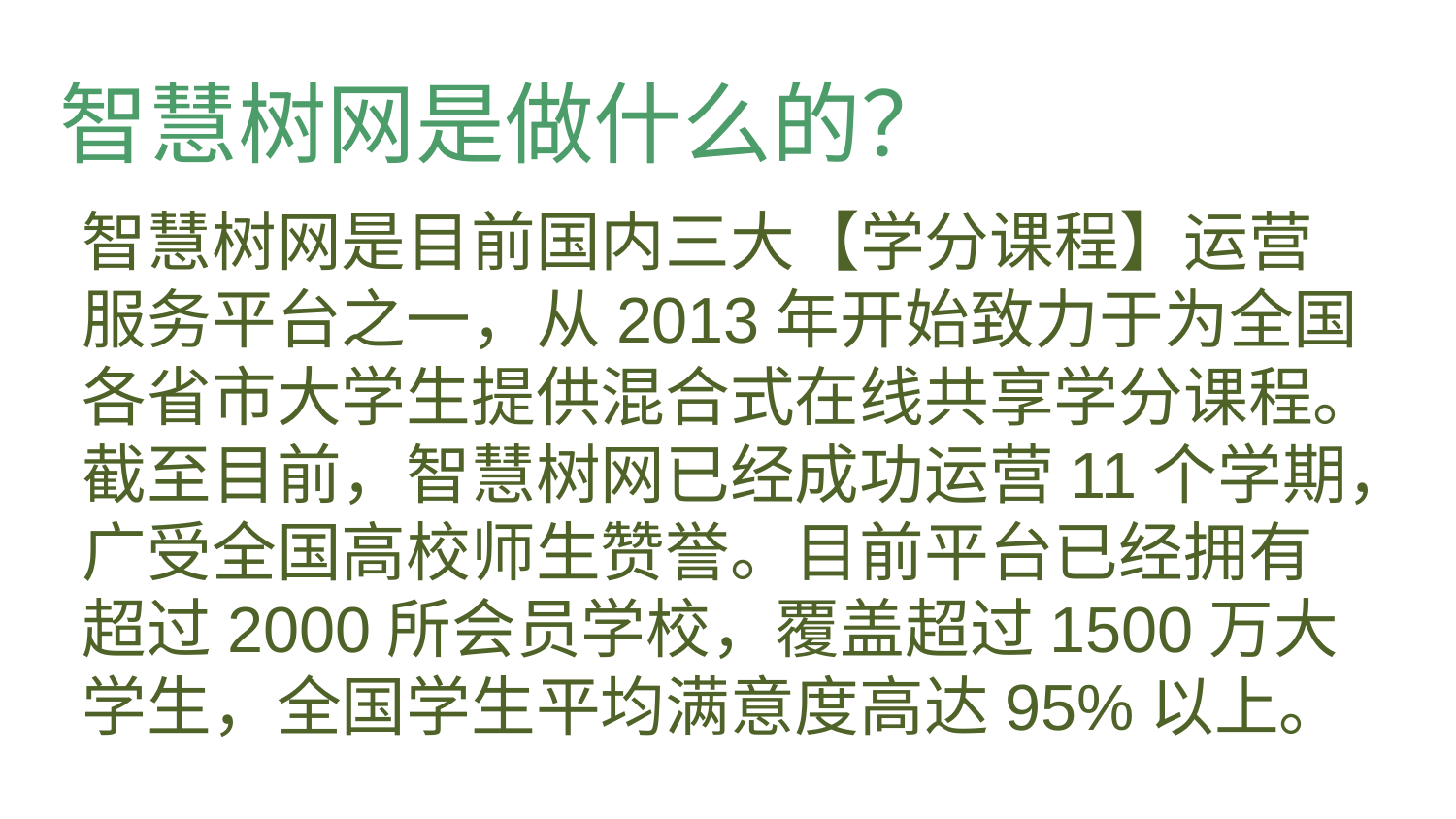

# 智慧树网是做什么的？
智慧树网是目前国内三大【学分课程】运营服务平台之一，从2013年开始致力于为全国各省市大学生提供混合式在线共享学分课程。截至目前，智慧树网已经成功运营11个学期，广受全国高校师生赞誉。目前平台已经拥有超过2000所会员学校，覆盖超过1500万大学生，全国学生平均满意度高达95%以上。